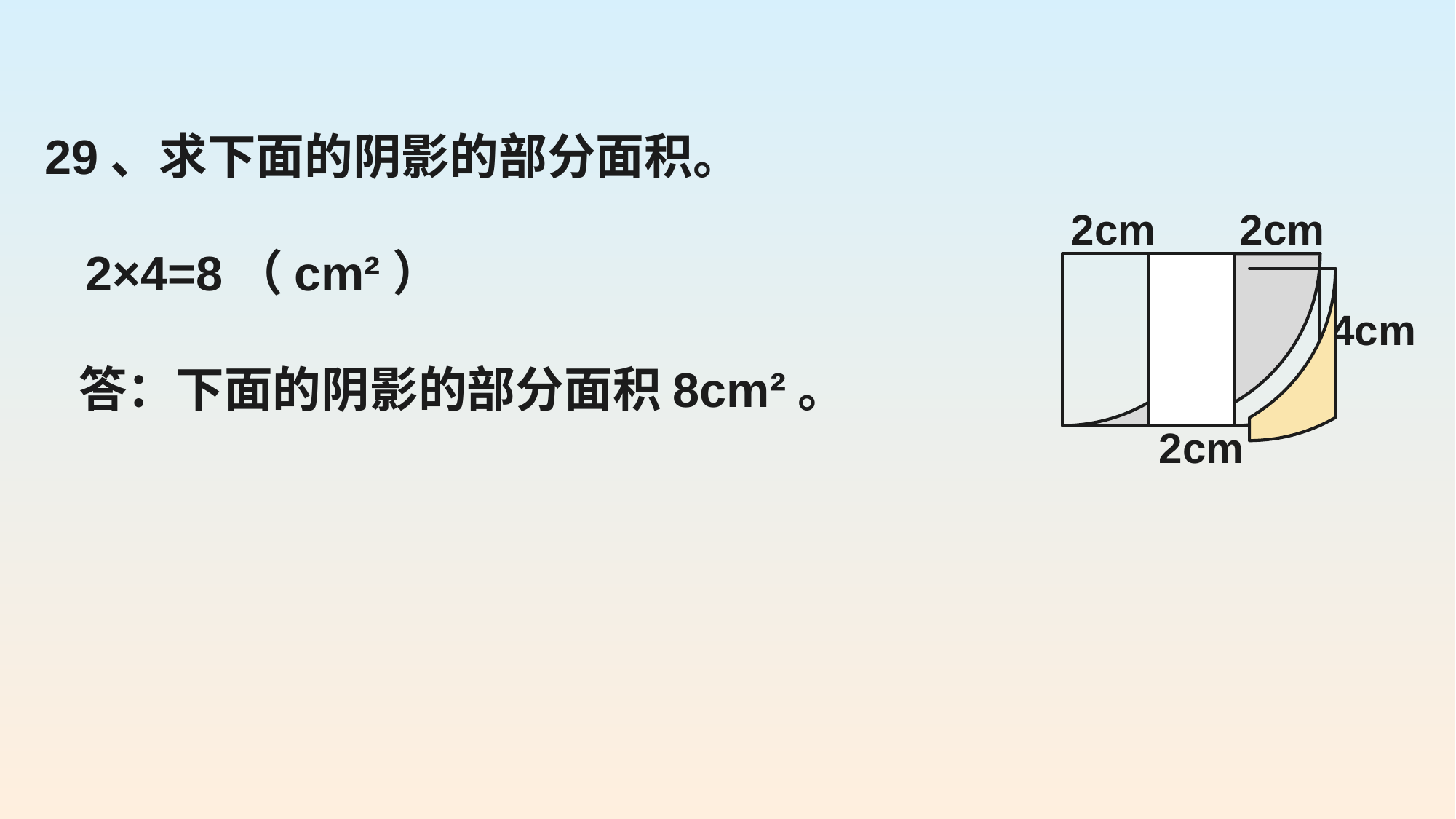

29、求下面的阴影的部分面积。

   2×4=8（cm²）

  答：下面的阴影的部分面积8cm²。
2cm
2cm

4cm

2cm